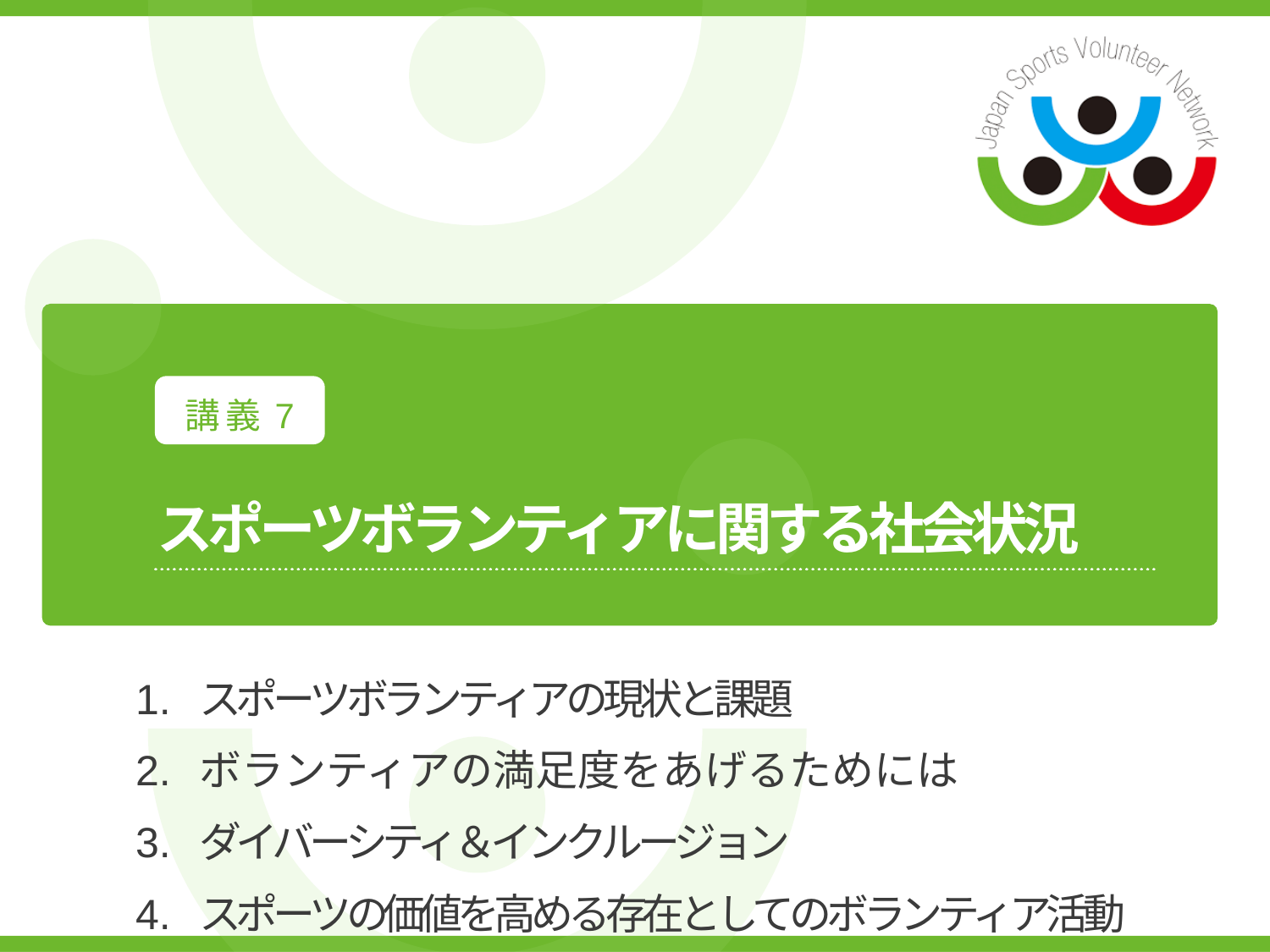

講義7
スポーツボランティアに関する社会状況
スポーツボランティアの現状と課題
ボランティアの満足度をあげるためには
ダイバーシティ＆インクルージョン
スポーツの価値を高める存在としてのボランティア活動